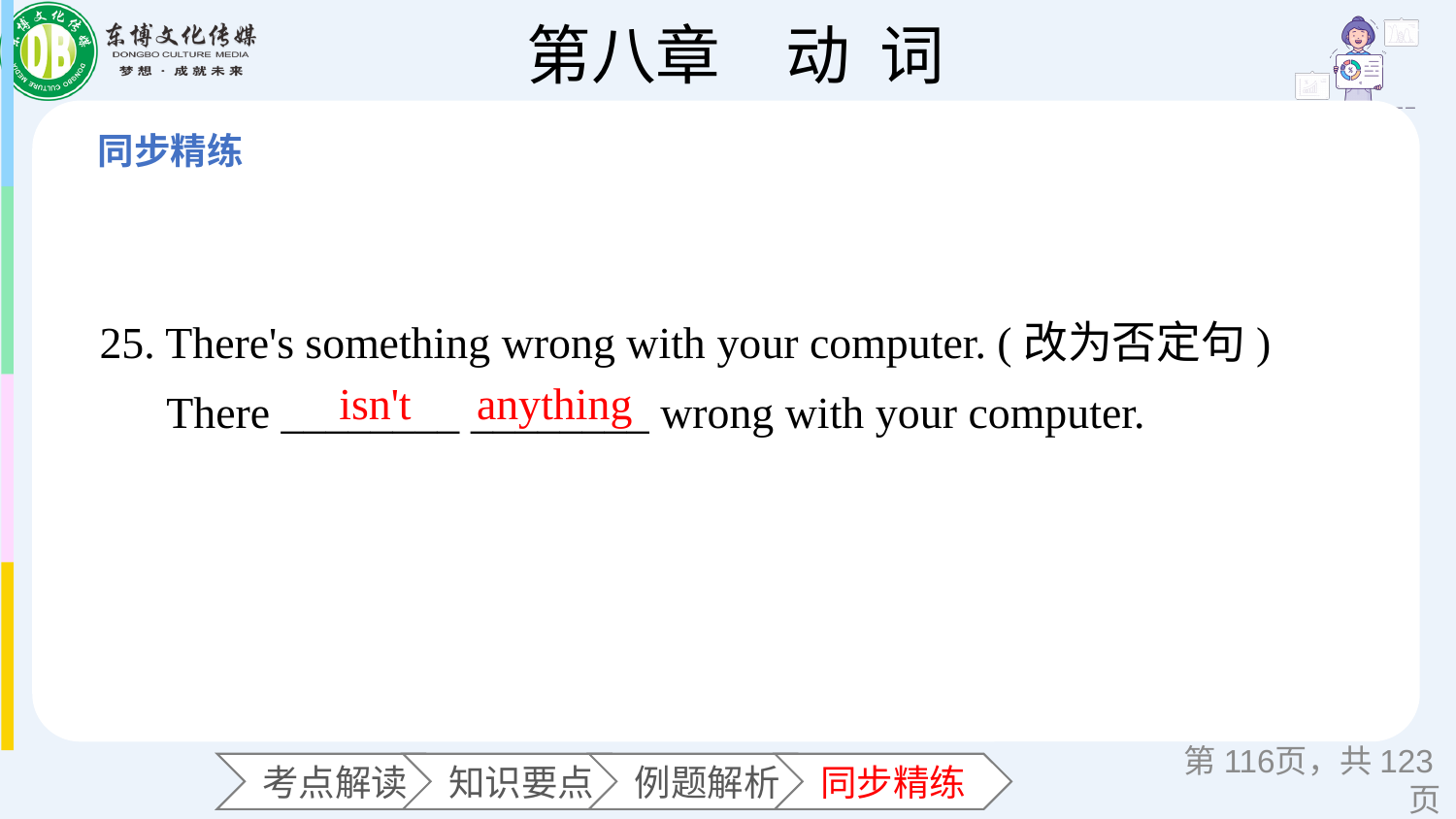

25. There's something wrong with your computer. (改为否定句)
      There ________ ________ wrong with your computer.
isn't
anything
第116页，共123页